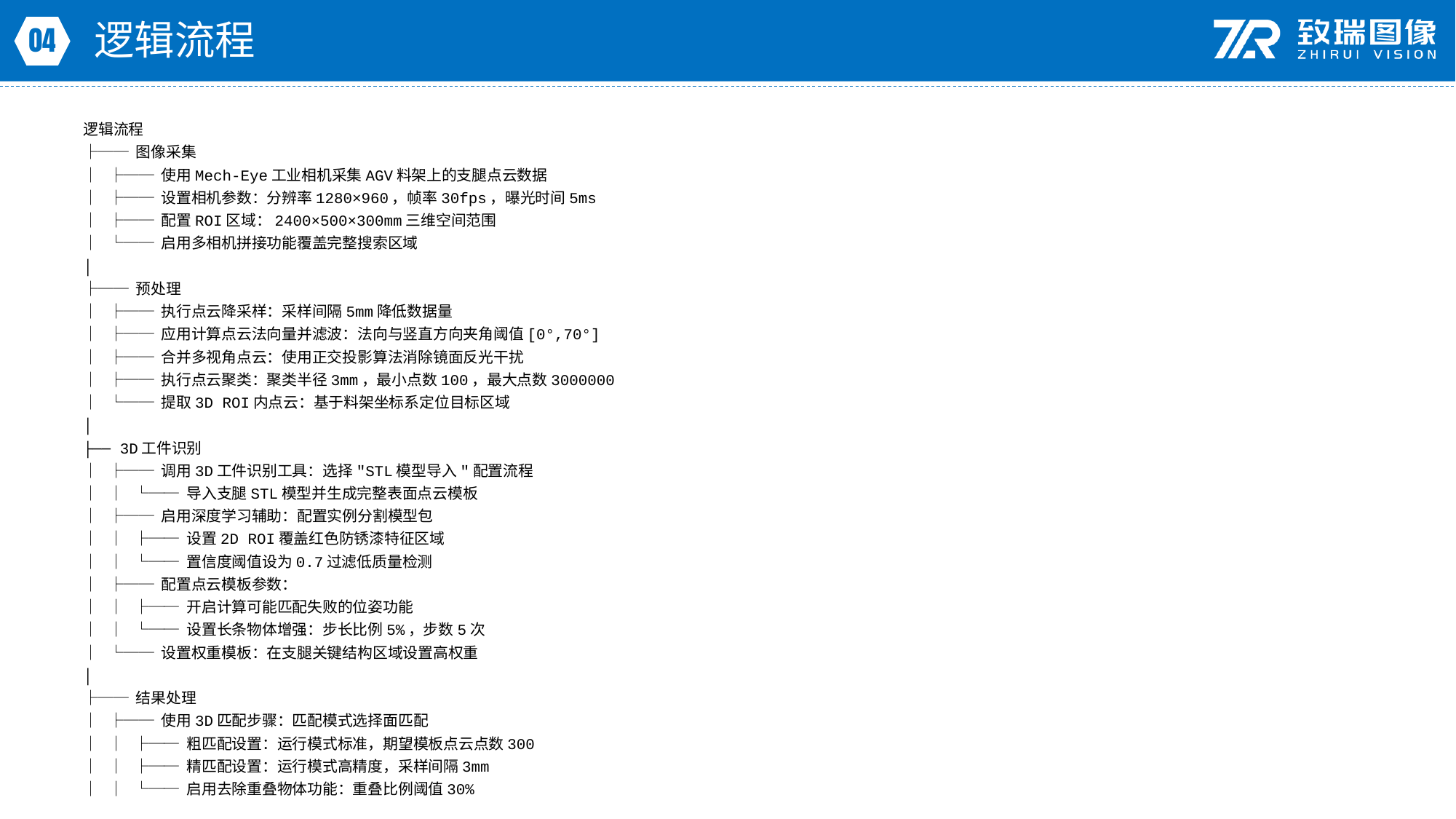

逻辑流程
04

逻辑流程
├── 图像采集
│   ├── 使用Mech-Eye工业相机采集AGV料架上的支腿点云数据
│   ├── 设置相机参数：分辨率1280×960，帧率30fps，曝光时间5ms
│   ├── 配置ROI区域：2400×500×300mm三维空间范围
│   └── 启用多相机拼接功能覆盖完整搜索区域
│
├── 预处理
│   ├── 执行点云降采样：采样间隔5mm降低数据量
│   ├── 应用计算点云法向量并滤波：法向与竖直方向夹角阈值[0°,70°]
│   ├── 合并多视角点云：使用正交投影算法消除镜面反光干扰
│   ├── 执行点云聚类：聚类半径3mm，最小点数100，最大点数3000000
│   └── 提取3D ROI内点云：基于料架坐标系定位目标区域
│
├── 3D工件识别
│   ├── 调用3D工件识别工具：选择"STL模型导入"配置流程
│   │   └── 导入支腿STL模型并生成完整表面点云模板
│   ├── 启用深度学习辅助：配置实例分割模型包
│   │   ├── 设置2D ROI覆盖红色防锈漆特征区域
│   │   └── 置信度阈值设为0.7过滤低质量检测
│   ├── 配置点云模板参数：
│   │   ├── 开启计算可能匹配失败的位姿功能
│   │   └── 设置长条物体增强：步长比例5%，步数5次
│   └── 设置权重模板：在支腿关键结构区域设置高权重
│
├── 结果处理
│   ├── 使用3D匹配步骤：匹配模式选择面匹配
│   │   ├── 粗匹配设置：运行模式标准，期望模板点云点数300
│   │   ├── 精匹配设置：运行模式高精度，采样间隔3mm
│   │   └── 启用去除重叠物体功能：重叠比例阈值30%